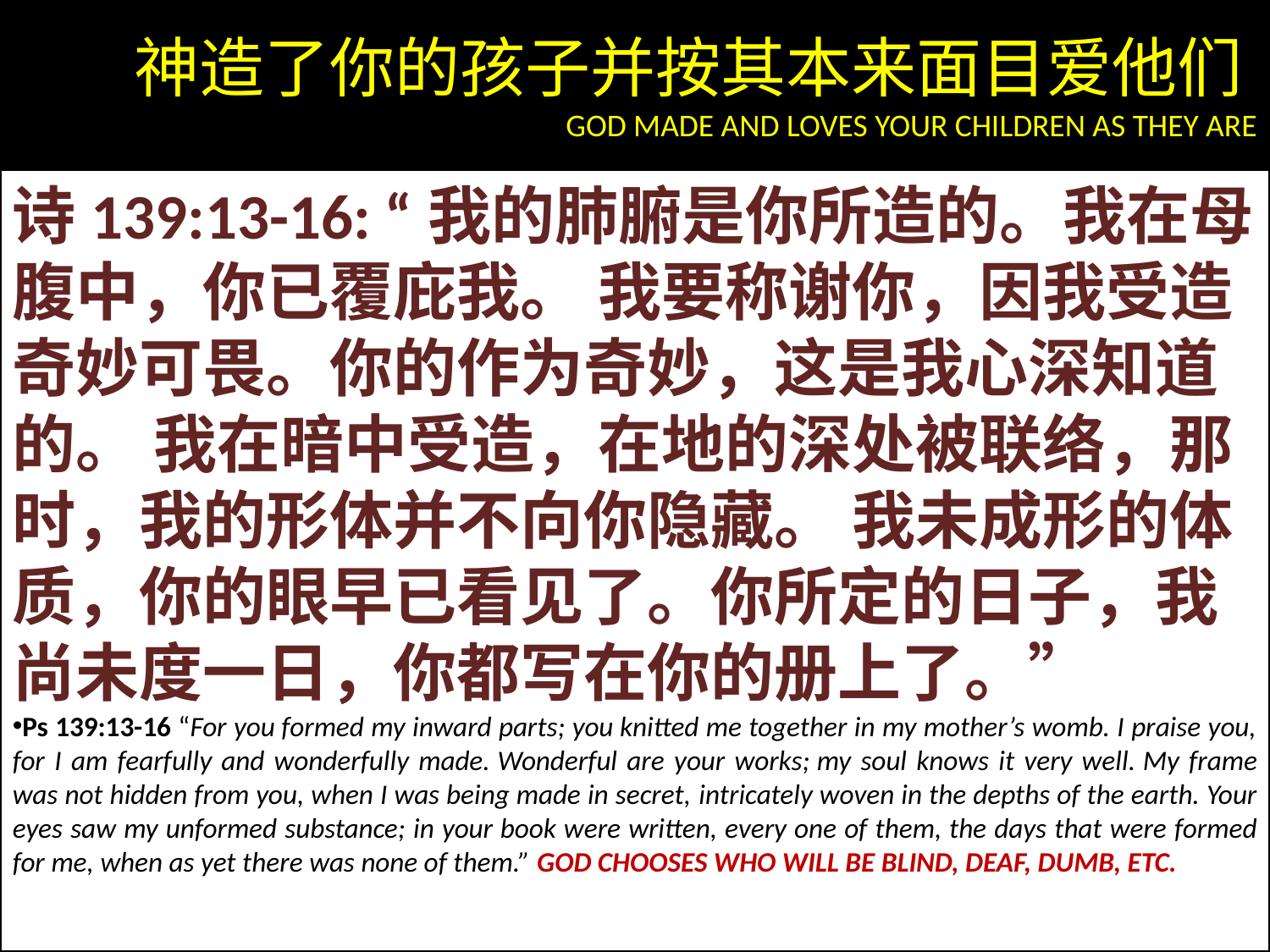

神造了你的孩子并按其本来面目爱他们
GOD MADE AND LOVES YOUR CHILDREN AS THEY ARE
诗139:13-16: “我的肺腑是你所造的。我在母腹中，你已覆庇我。 我要称谢你，因我受造奇妙可畏。你的作为奇妙，这是我心深知道的。 我在暗中受造，在地的深处被联络，那时，我的形体并不向你隐藏。 我未成形的体质，你的眼早已看见了。你所定的日子，我尚未度一日，你都写在你的册上了。”
Ps 139:13-16 “For you formed my inward parts; you knitted me together in my mother’s womb. I praise you, for I am fearfully and wonderfully made. Wonderful are your works; my soul knows it very well. My frame was not hidden from you, when I was being made in secret, intricately woven in the depths of the earth. Your eyes saw my unformed substance; in your book were written, every one of them, the days that were formed for me, when as yet there was none of them.” GOD CHOOSES WHO WILL BE BLIND, DEAF, DUMB, ETC.